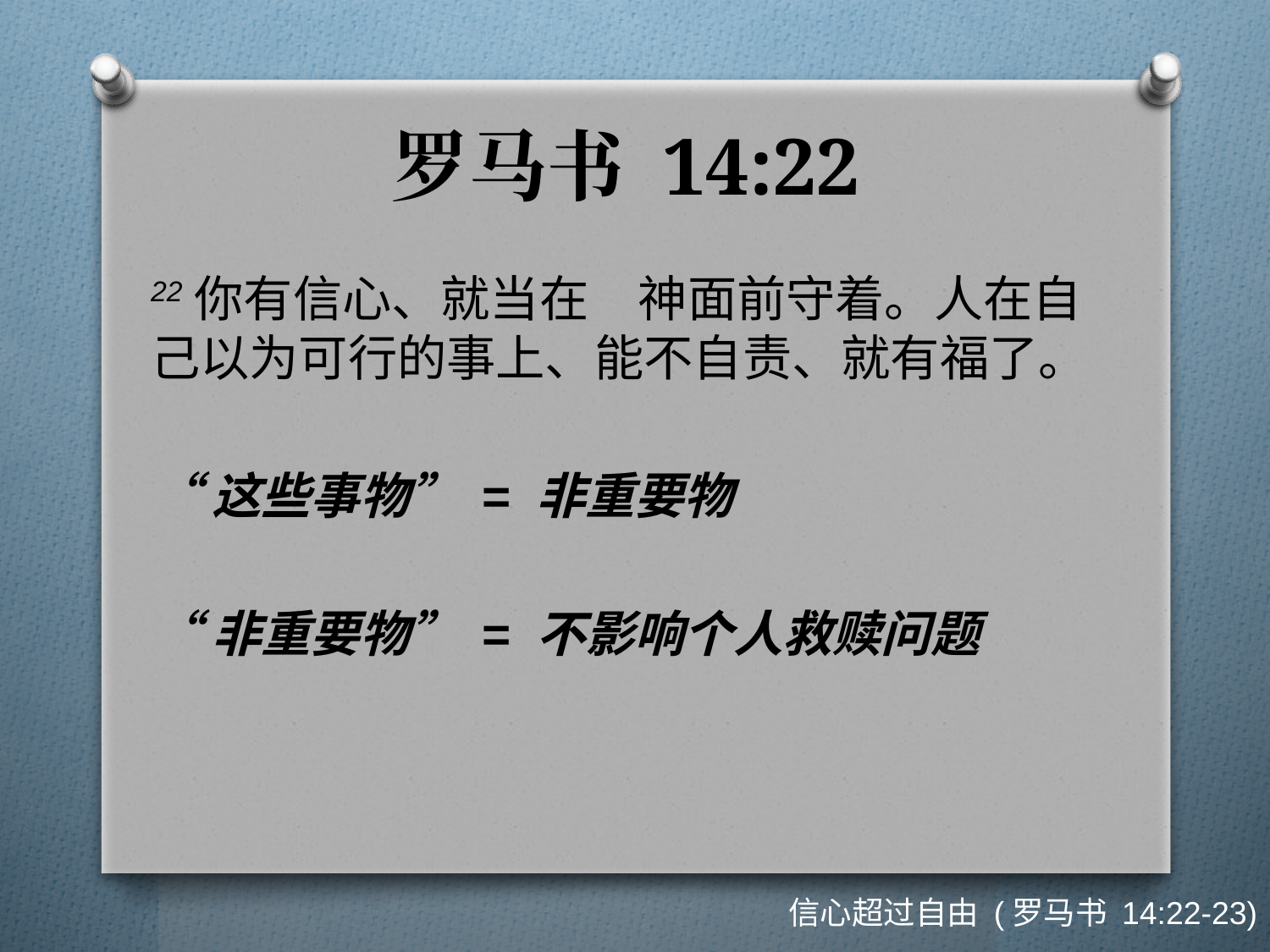

# 罗马书 14:22
22你有信心、就当在　神面前守着。人在自己以为可行的事上、能不自责、就有福了。

“这些事物” = 非重要物

“非重要物” = 不影响个人救赎问题

信心超过自由 (罗马书 14:22-23)